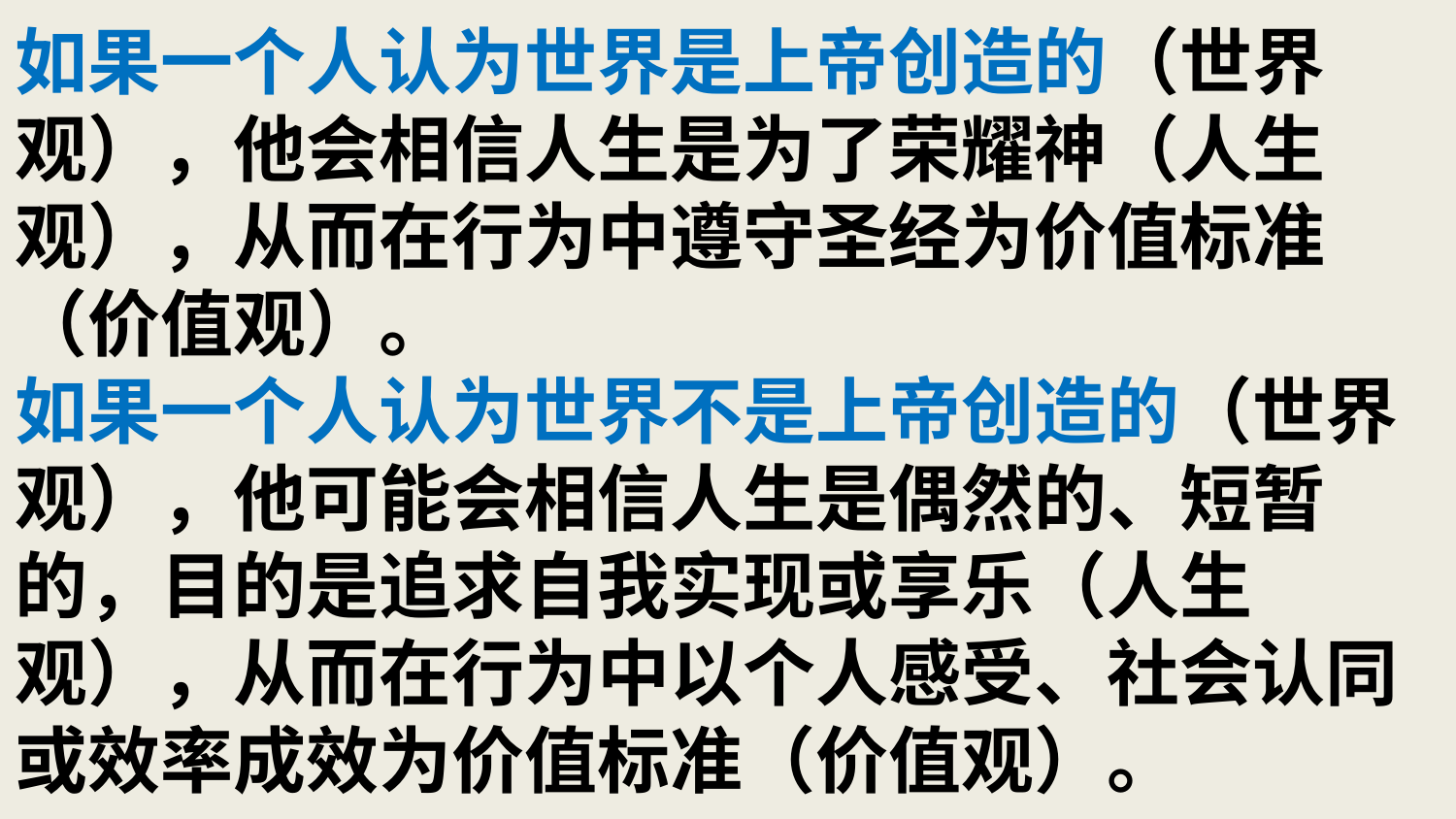

# 如果一个人认为世界是上帝创造的（世界观），他会相信人生是为了荣耀神（人生观），从而在行为中遵守圣经为价值标准（价值观）。 如果一个人认为世界不是上帝创造的（世界观），他可能会相信人生是偶然的、短暂的，目的是追求自我实现或享乐（人生观），从而在行为中以个人感受、社会认同或效率成效为价值标准（价值观）。